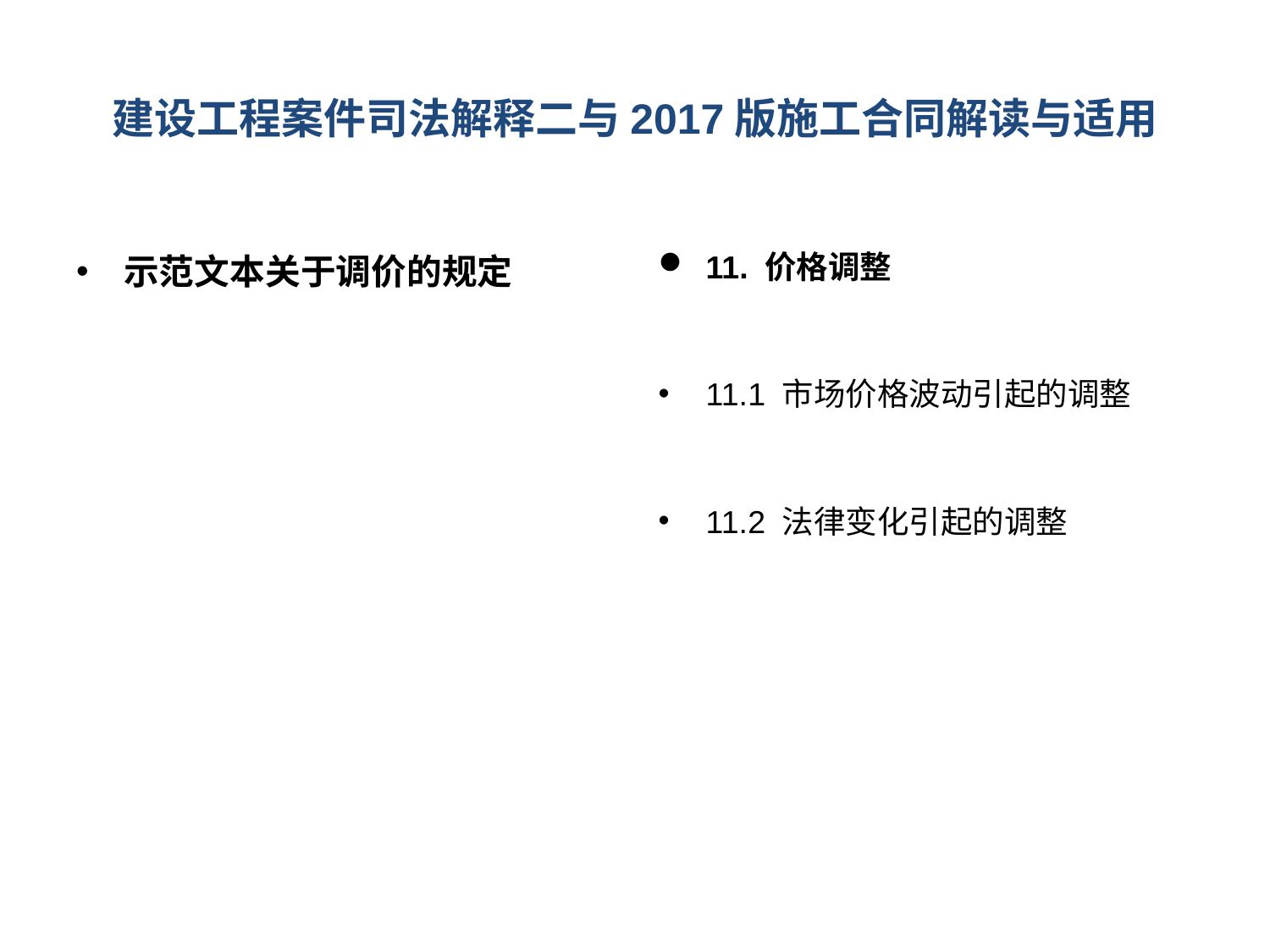

# 建设工程案件司法解释二与2017版施工合同解读与适用
示范文本关于调价的规定

11. 价格调整

11.1 市场价格波动引起的调整

11.2 法律变化引起的调整
41